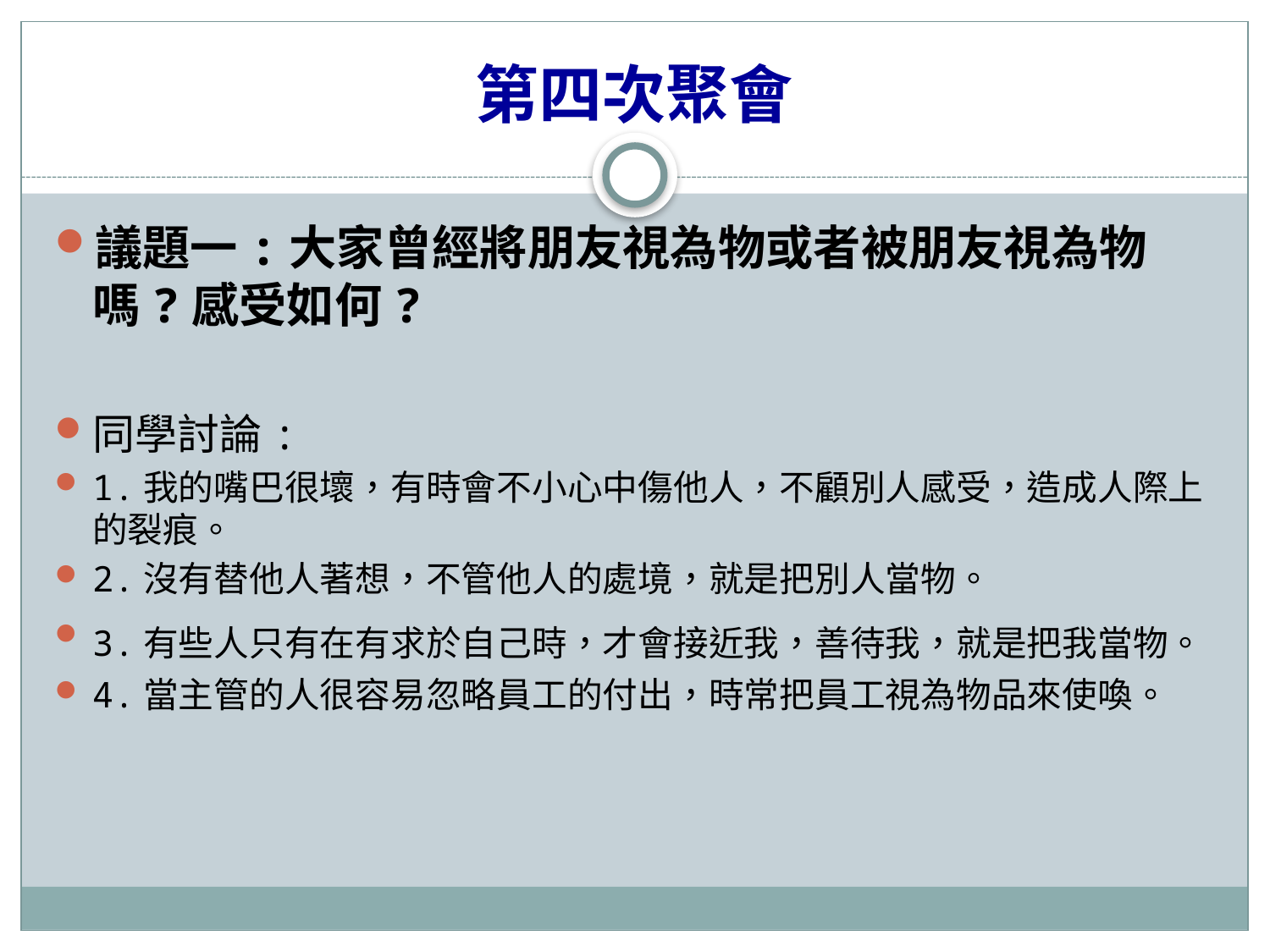

第四次聚會
議題一:大家曾經將朋友視為物或者被朋友視為物嗎?感受如何?

同學討論:
1.我的嘴巴很壞，有時會不小心中傷他人，不顧別人感受，造成人際上的裂痕。
2.沒有替他人著想，不管他人的處境，就是把別人當物。
3.有些人只有在有求於自己時，才會接近我，善待我，就是把我當物。
4.當主管的人很容易忽略員工的付出，時常把員工視為物品來使喚。